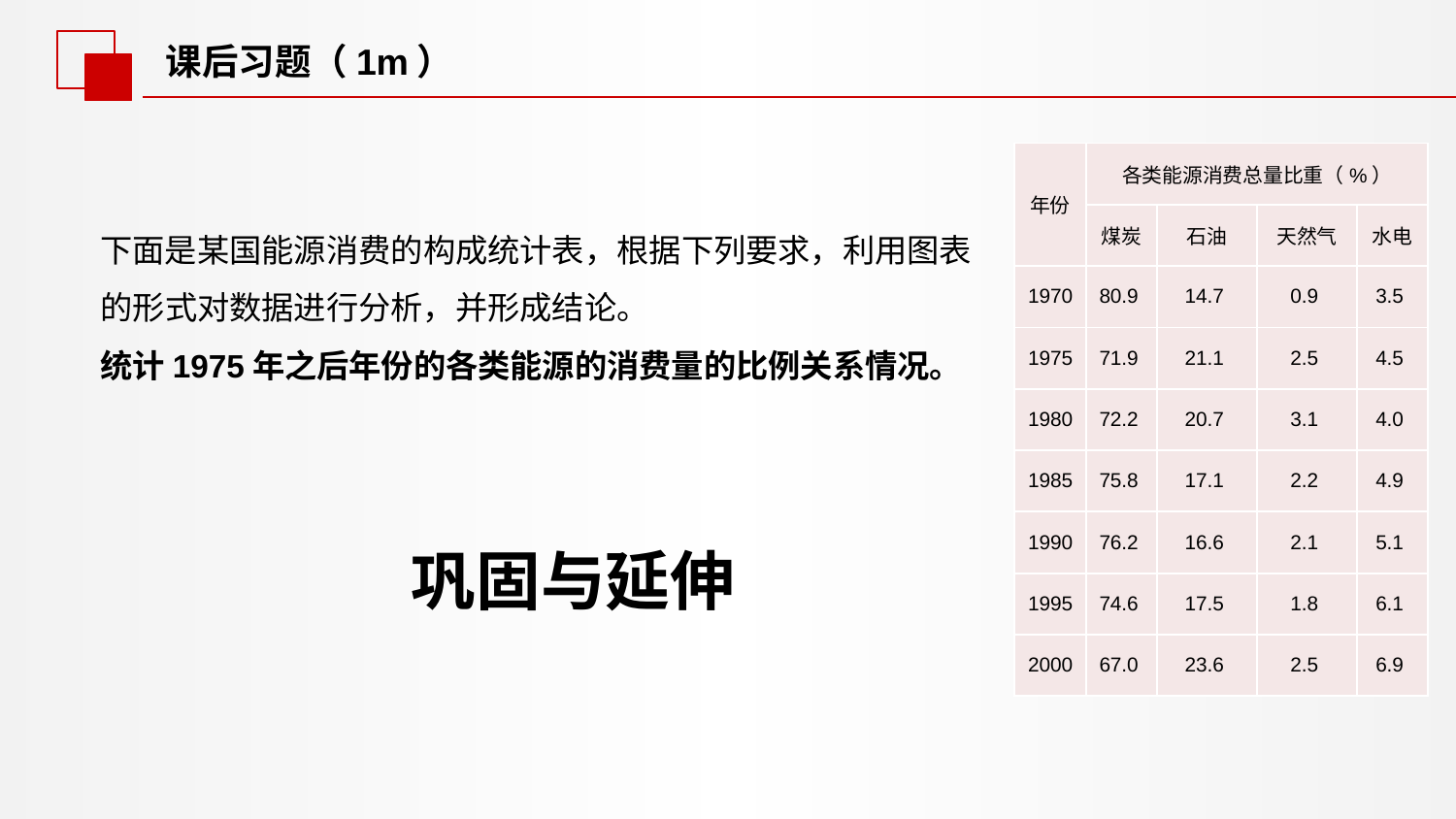

课后习题（1m）
| 年份 | 各类能源消费总量比重（%） |  |  |  |
| --- | --- | --- | --- | --- |
|  | 煤炭 | 石油 | 天然气 | 水电 |
| 1970 | 80.9 | 14.7 | 0.9 | 3.5 |
| 1975 | 71.9 | 21.1 | 2.5 | 4.5 |
| 1980 | 72.2 | 20.7 | 3.1 | 4.0 |
| 1985 | 75.8 | 17.1 | 2.2 | 4.9 |
| 1990 | 76.2 | 16.6 | 2.1 | 5.1 |
| 1995 | 74.6 | 17.5 | 1.8 | 6.1 |
| 2000 | 67.0 | 23.6 | 2.5 | 6.9 |
下面是某国能源消费的构成统计表，根据下列要求，利用图表的形式对数据进行分析，并形成结论。
统计1975年之后年份的各类能源的消费量的比例关系情况。
巩固与延伸